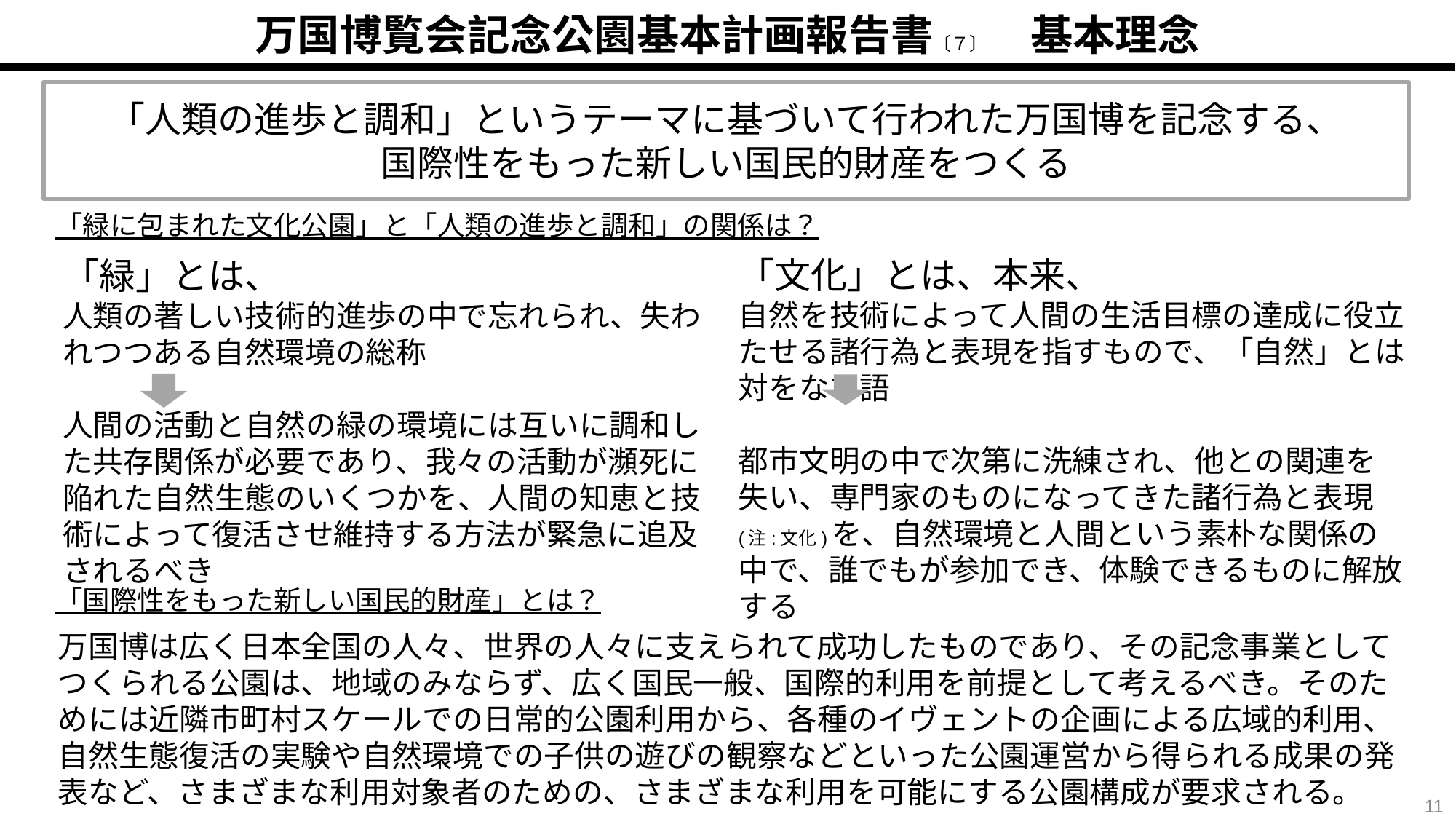

万国博覧会記念公園基本計画報告書〔７〕　基本理念
「人類の進歩と調和」というテーマに基づいて行われた万国博を記念する、
国際性をもった新しい国民的財産をつくる
「緑に包まれた文化公園」と「人類の進歩と調和」の関係は？
「文化」とは、本来、
自然を技術によって人間の生活目標の達成に役立たせる諸行為と表現を指すもので、「自然」とは対をなす語

都市文明の中で次第に洗練され、他との関連を失い、専門家のものになってきた諸行為と表現(注:文化)を、自然環境と人間という素朴な関係の中で、誰でもが参加でき、体験できるものに解放する
「緑」とは、
人類の著しい技術的進歩の中で忘れられ、失われつつある自然環境の総称

人間の活動と自然の緑の環境には互いに調和した共存関係が必要であり、我々の活動が瀕死に陥れた自然生態のいくつかを、人間の知恵と技術によって復活させ維持する方法が緊急に追及されるべき

「国際性をもった新しい国民的財産」とは？
万国博は広く日本全国の人々、世界の人々に支えられて成功したものであり、その記念事業としてつくられる公園は、地域のみならず、広く国民一般、国際的利用を前提として考えるべき。そのためには近隣市町村スケールでの日常的公園利用から、各種のイヴェントの企画による広域的利用、自然生態復活の実験や自然環境での子供の遊びの観察などといった公園運営から得られる成果の発表など、さまざまな利用対象者のための、さまざまな利用を可能にする公園構成が要求される。
11